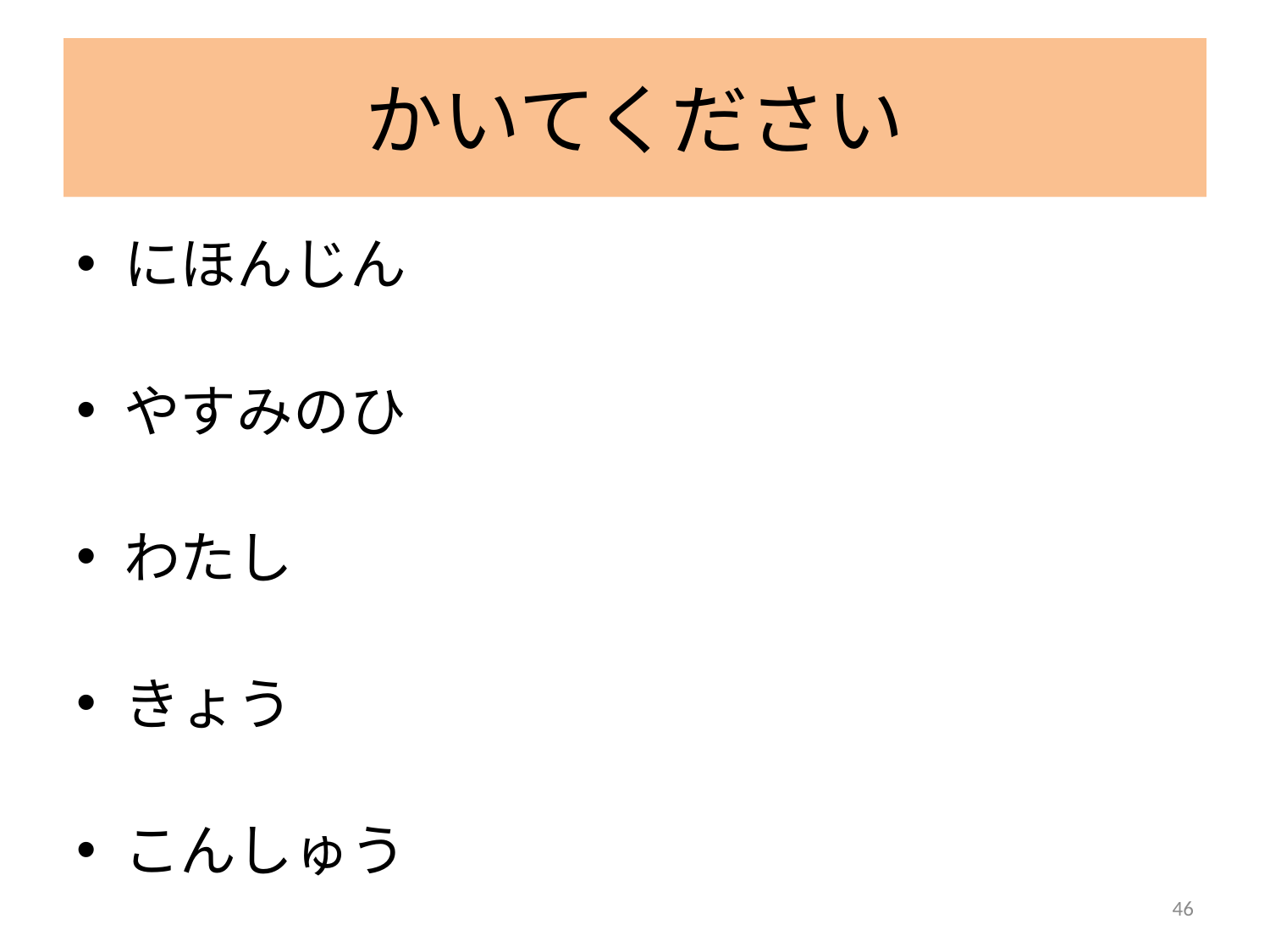

# かいてください
にほんじん
やすみのひ
わたし
きょう
こんしゅう
しゅうまつ
なんようび
げつようび
きんようび

46